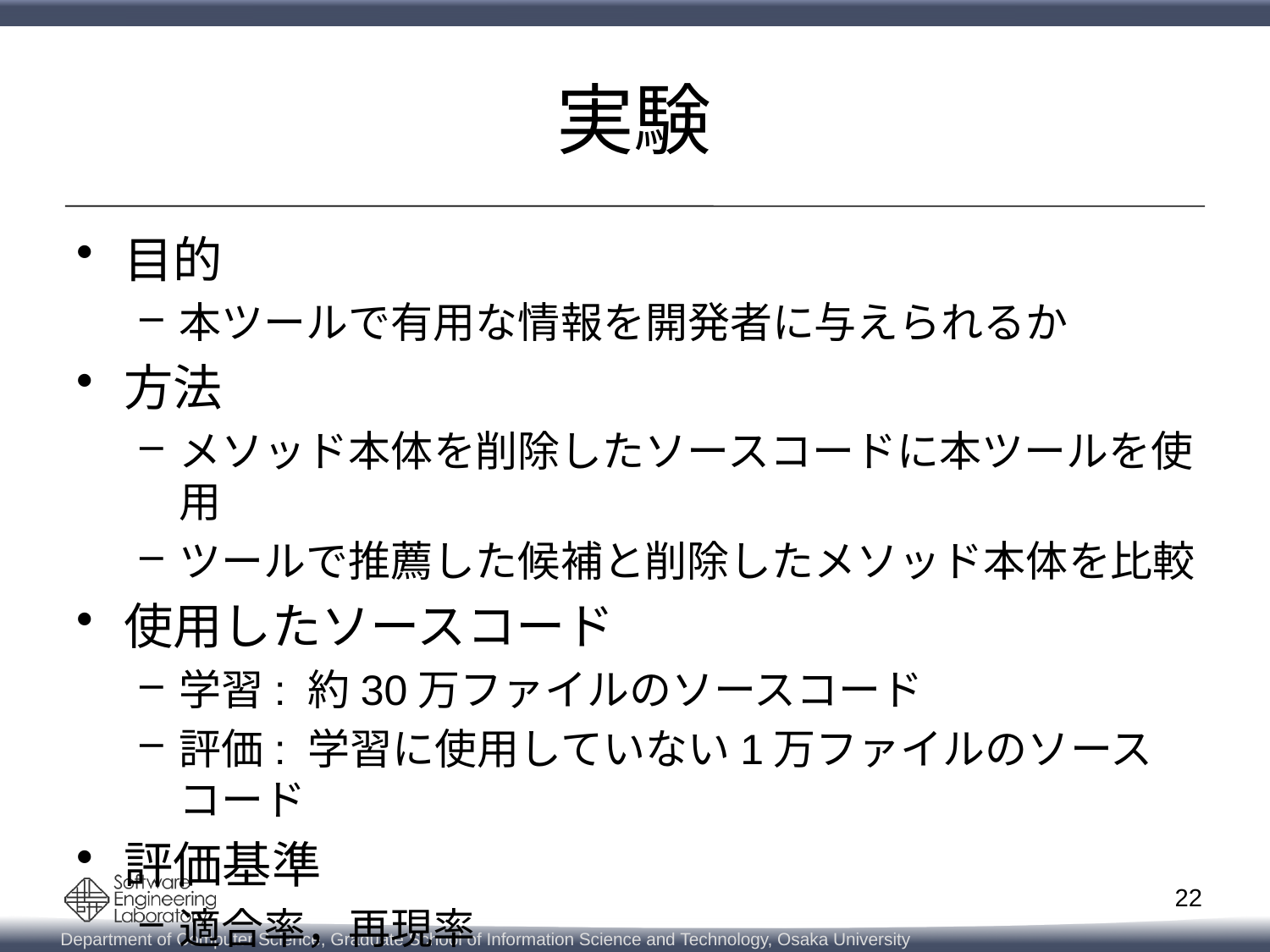

# 実験
目的
本ツールで有用な情報を開発者に与えられるか
方法
メソッド本体を削除したソースコードに本ツールを使用
ツールで推薦した候補と削除したメソッド本体を比較
使用したソースコード
学習: 約30万ファイルのソースコード
評価: 学習に使用していない1万ファイルのソースコード
評価基準
適合率，再現率
22